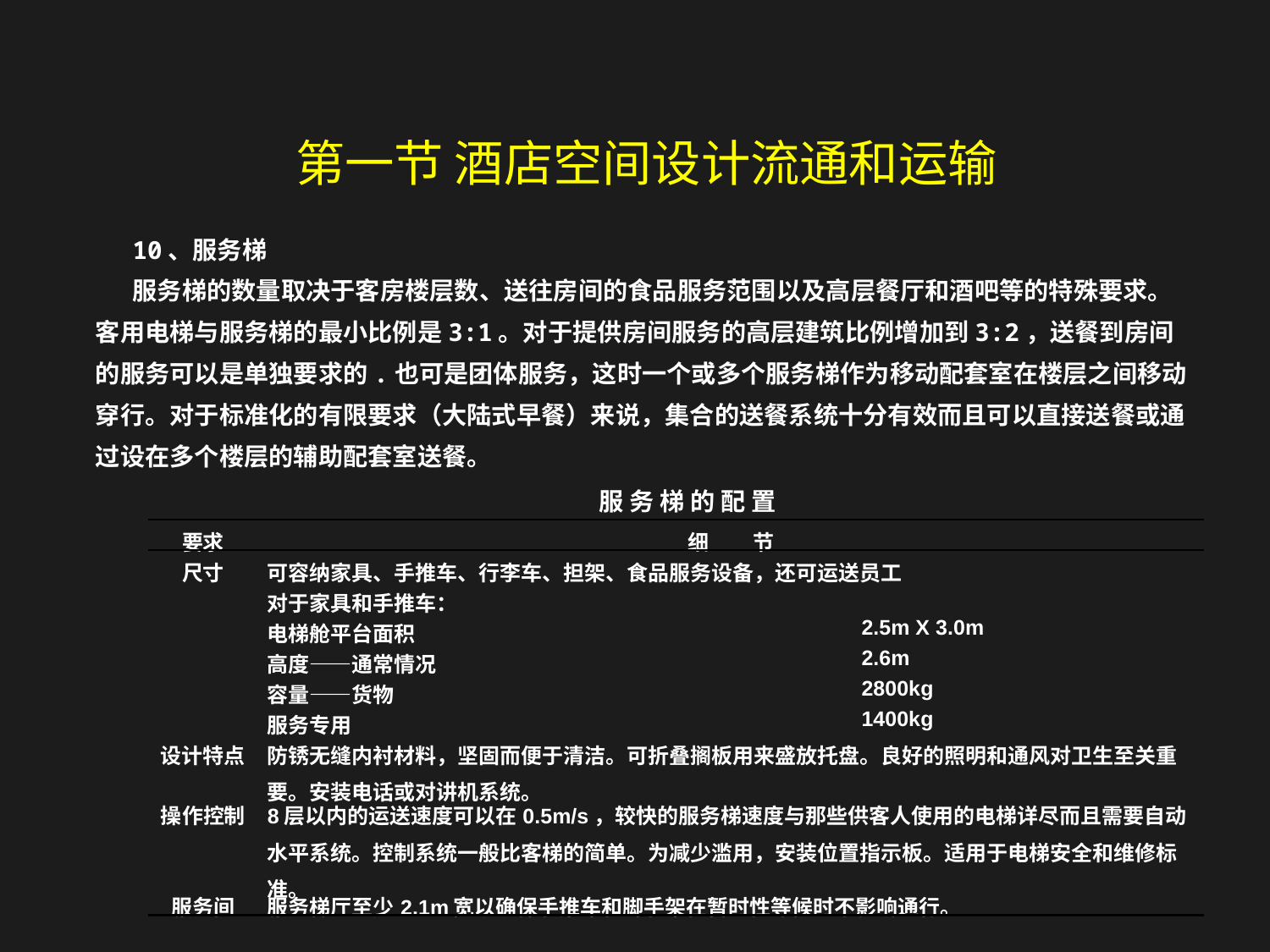

第一节 酒店空间设计流通和运输
10、服务梯
服务梯的数量取决于客房楼层数、送往房间的食品服务范围以及高层餐厅和酒吧等的特殊要求。客用电梯与服务梯的最小比例是3:1。对于提供房间服务的高层建筑比例增加到3:2，送餐到房间的服务可以是单独要求的.也可是团体服务，这时一个或多个服务梯作为移动配套室在楼层之间移动穿行。对于标准化的有限要求（大陆式早餐）来说，集合的送餐系统十分有效而且可以直接送餐或通过设在多个楼层的辅助配套室送餐。
 服 务 梯 的 配 置
| 要求 | 细 节 |  |
| --- | --- | --- |
| 尺寸 | 可容纳家具、手推车、行李车、担架、食品服务设备，还可运送员工 |  |
|  | 对于家具和手推车： |  |
|  | 电梯舱平台面积 | 2.5m X 3.0m |
|  | 高度——通常情况 | 2.6m |
|  | 容量——货物 | 2800kg |
|  | 服务专用 | 1400kg |
| 设计特点 | 防锈无缝内衬材料，坚固而便于清洁。可折叠搁板用来盛放托盘。良好的照明和通风对卫生至关重要。安装电话或对讲机系统。 |  |
| 操作控制 | 8层以内的运送速度可以在0.5m/s，较快的服务梯速度与那些供客人使用的电梯详尽而且需要自动水平系统。控制系统一般比客梯的简单。为减少滥用，安装位置指示板。适用于电梯安全和维修标准。 |  |
| 服务间 | 服务梯厅至少2.1m宽以确保手推车和脚手架在暂时性等候时不影响通行。 |  |